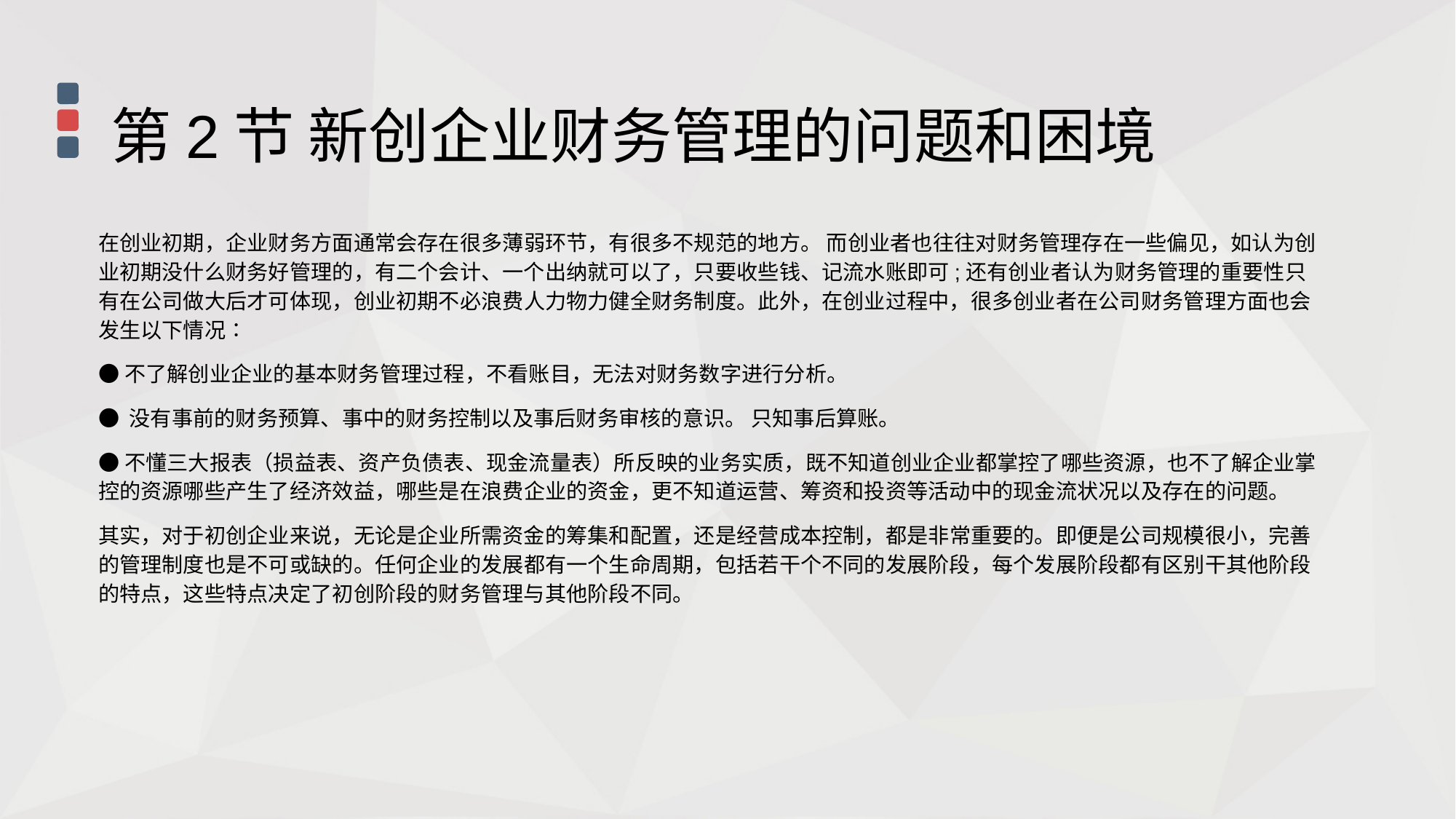

第2节 新创企业财务管理的问题和困境
在创业初期，企业财务方面通常会存在很多薄弱环节，有很多不规范的地方。 而创业者也往往对财务管理存在一些偏见，如认为创业初期没什么财务好管理的，有二个会计、一个出纳就可以了，只要收些钱、记流水账即可;还有创业者认为财务管理的重要性只有在公司做大后才可体现，创业初期不必浪费人力物力健全财务制度。此外，在创业过程中，很多创业者在公司财务管理方面也会发生以下情况∶
●不了解创业企业的基本财务管理过程，不看账目，无法对财务数字进行分析。
● 没有事前的财务预算、事中的财务控制以及事后财务审核的意识。 只知事后算账。
●不懂三大报表（损益表、资产负债表、现金流量表）所反映的业务实质，既不知道创业企业都掌控了哪些资源，也不了解企业掌控的资源哪些产生了经济效益，哪些是在浪费企业的资金，更不知道运营、筹资和投资等活动中的现金流状况以及存在的问题。
其实，对于初创企业来说，无论是企业所需资金的筹集和配置，还是经营成本控制，都是非常重要的。即便是公司规模很小，完善的管理制度也是不可或缺的。任何企业的发展都有一个生命周期，包括若干个不同的发展阶段，每个发展阶段都有区别干其他阶段的特点，这些特点决定了初创阶段的财务管理与其他阶段不同。